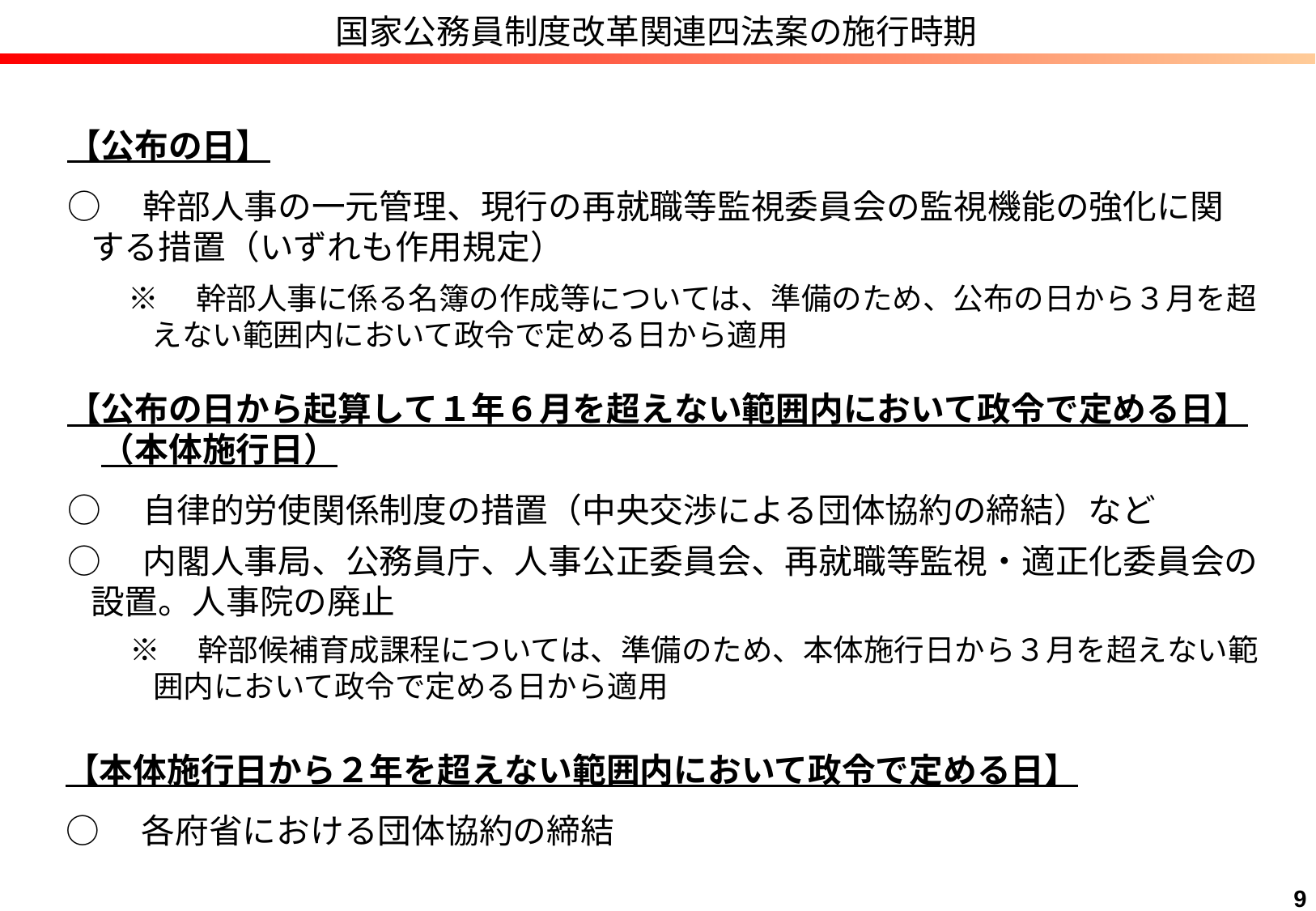

# 国家公務員制度改革関連四法案の施行時期

【公布の日】
○　幹部人事の一元管理、現行の再就職等監視委員会の監視機能の強化に関する措置（いずれも作用規定）
※　幹部人事に係る名簿の作成等については、準備のため、公布の日から３月を超えない範囲内において政令で定める日から適用
【公布の日から起算して１年６月を超えない範囲内において政令で定める日】
　（本体施行日）
○　自律的労使関係制度の措置（中央交渉による団体協約の締結）など
○　内閣人事局、公務員庁、人事公正委員会、再就職等監視・適正化委員会の設置。人事院の廃止
※　幹部候補育成課程については、準備のため、本体施行日から３月を超えない範囲内において政令で定める日から適用
【本体施行日から２年を超えない範囲内において政令で定める日】
○　各府省における団体協約の締結
9